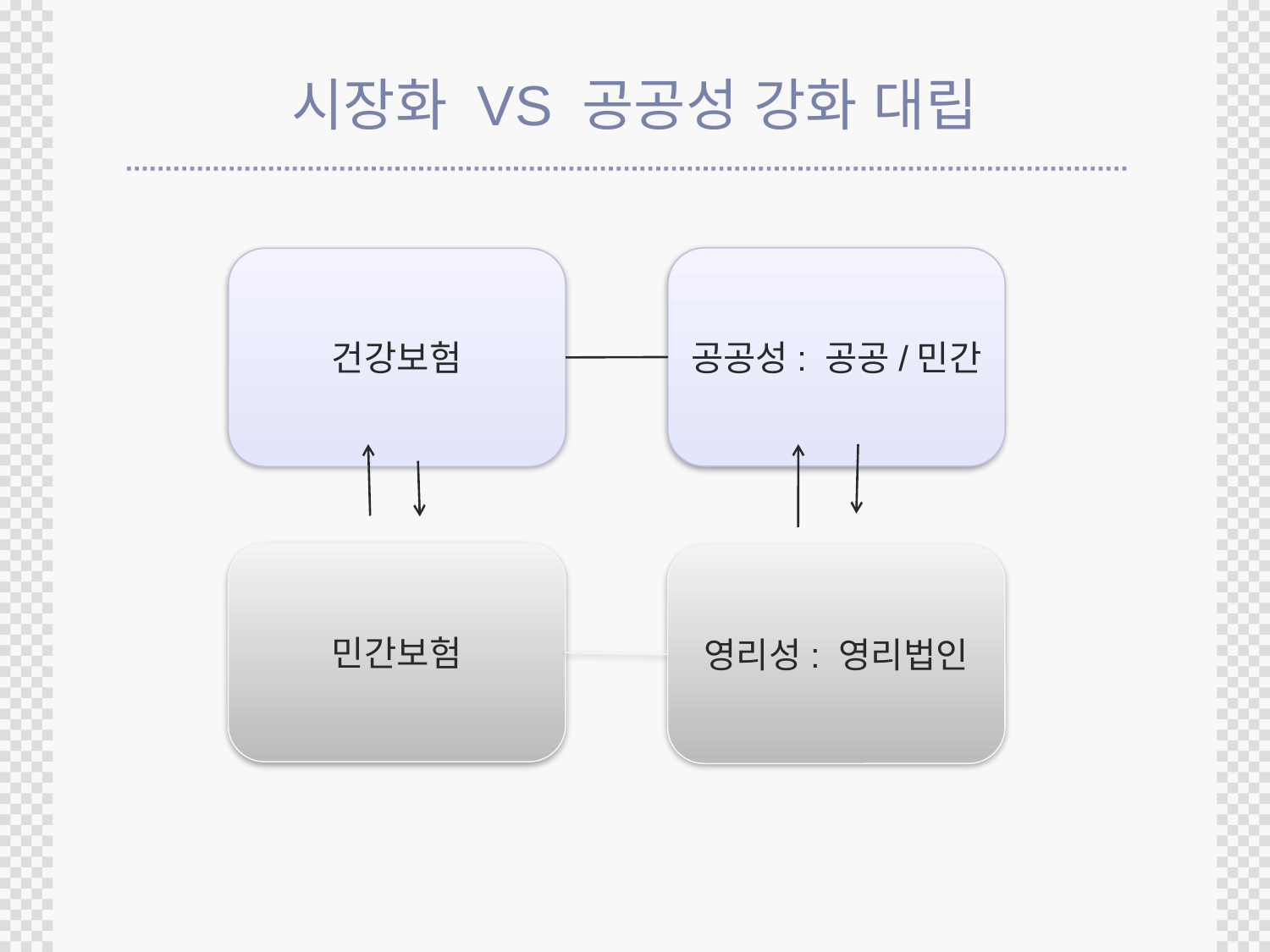

# 시장화 VS 공공성 강화 대립

공공성: 공공/민간
건강보험
민간보험
영리성: 영리법인